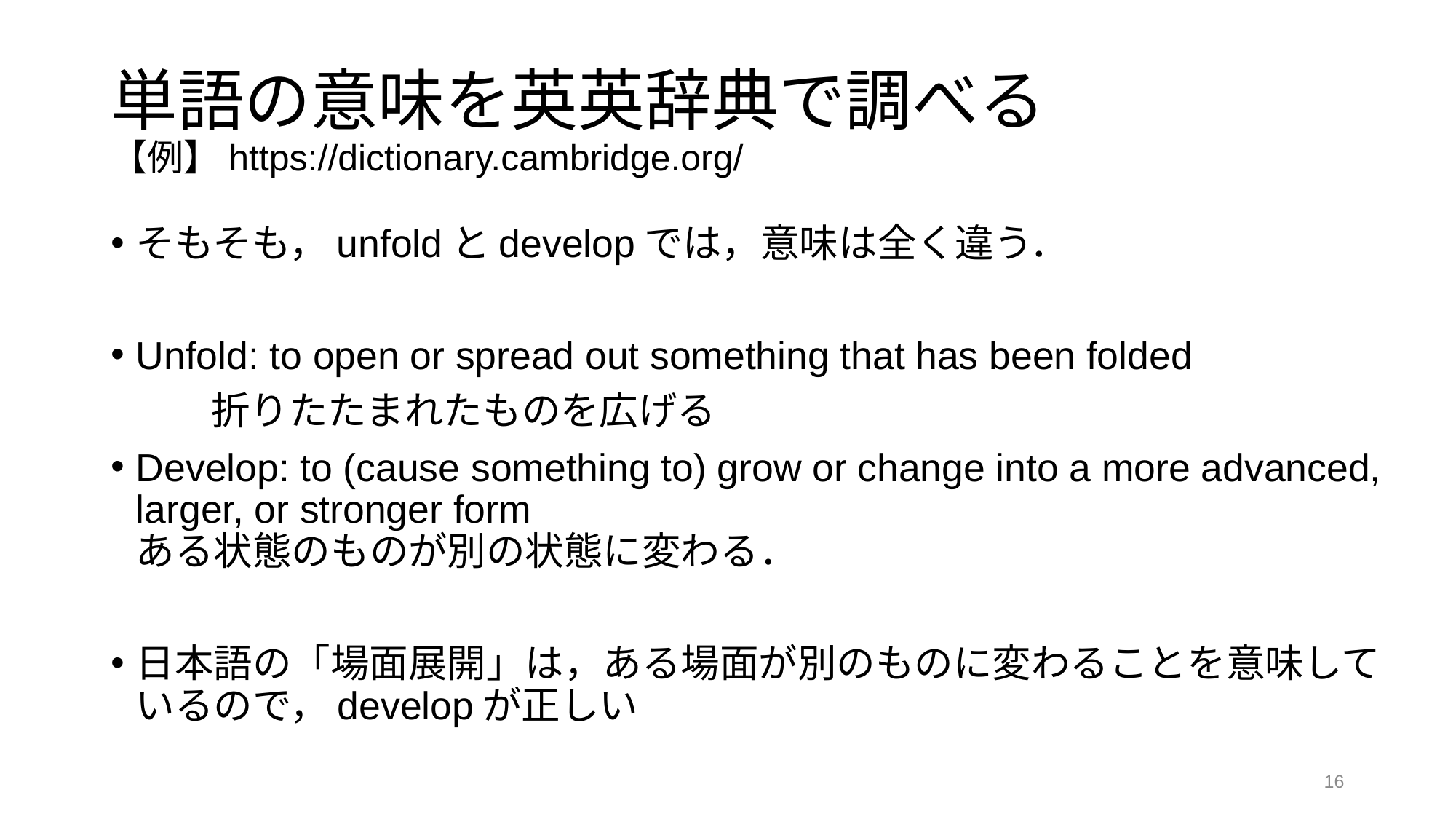

# 単語の意味を英英辞典で調べる 【例】https://dictionary.cambridge.org/
そもそも，unfoldとdevelopでは，意味は全く違う．

Unfold: to open or spread out something that has been folded
		折りたたまれたものを広げる
Develop: to (cause something to) grow or change into a more advanced, larger, or stronger form
		ある状態のものが別の状態に変わる．

日本語の「場面展開」は，ある場面が別のものに変わることを意味しているので，developが正しい
16